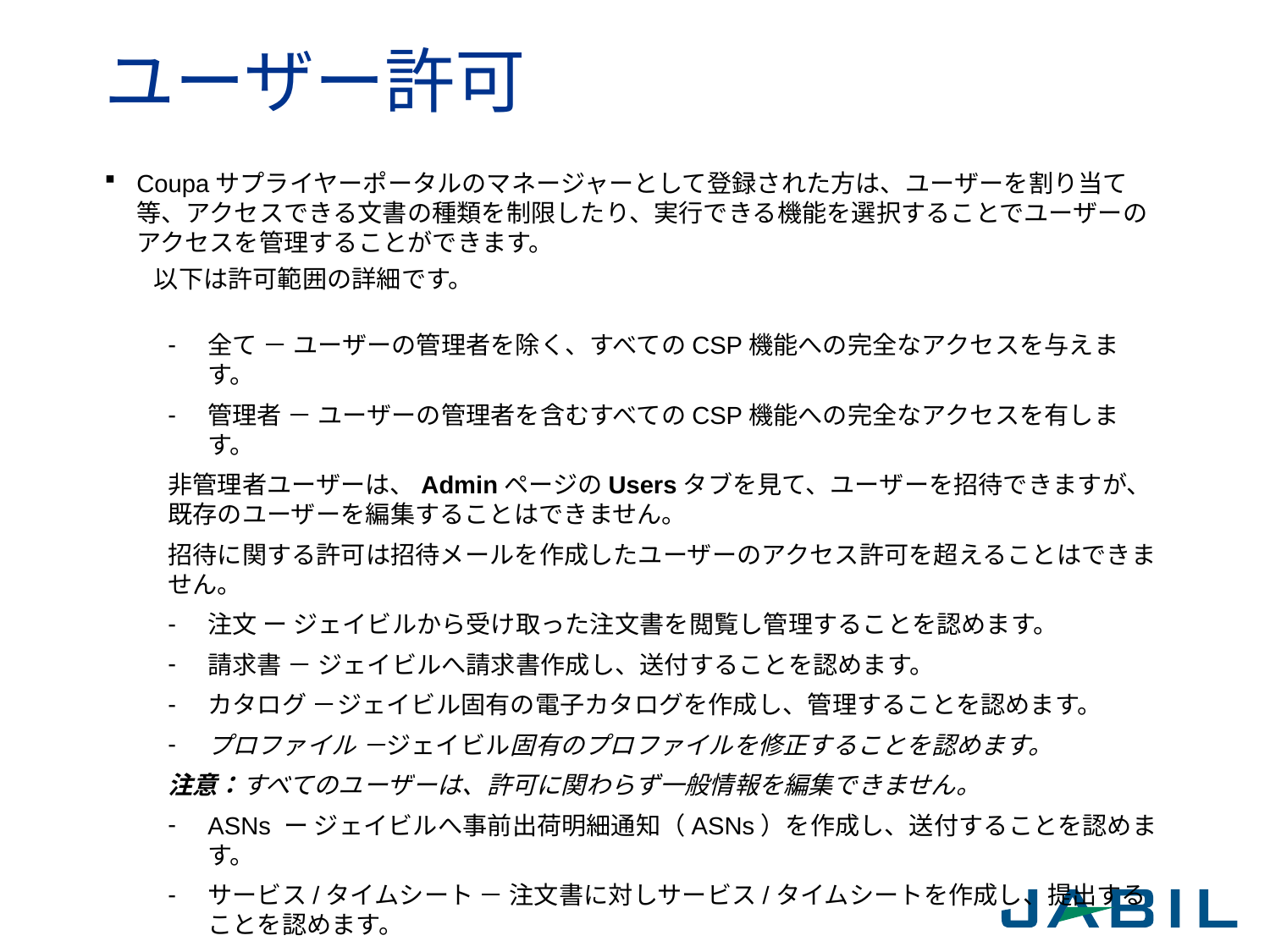

# ユーザー許可
Coupaサプライヤーポータルのマネージャーとして登録された方は、ユーザーを割り当て等、アクセスできる文書の種類を制限したり、実行できる機能を選択することでユーザーのアクセスを管理することができます。
　　以下は許可範囲の詳細です。

全て － ユーザーの管理者を除く、すべてのCSP機能への完全なアクセスを与えます。
管理者 － ユーザーの管理者を含むすべてのCSP機能への完全なアクセスを有します。
非管理者ユーザーは、AdminページのUsersタブを見て、ユーザーを招待できますが、既存のユーザーを編集することはできません。
招待に関する許可は招待メールを作成したユーザーのアクセス許可を超えることはできません。
注文 ー ジェイビルから受け取った注文書を閲覧し管理することを認めます。
請求書 － ジェイビルへ請求書作成し、送付することを認めます。
カタログ －ジェイビル固有の電子カタログを作成し、管理することを認めます。
プロファイル －ジェイビル固有のプロファイルを修正することを認めます。
注意：すべてのユーザーは、許可に関わらず一般情報を編集できません。
ASNs ー ジェイビルへ事前出荷明細通知（ASNs）を作成し、送付することを認めます。
サービス/タイムシート － 注文書に対しサービス/タイムシートを作成し、提出することを認めます。